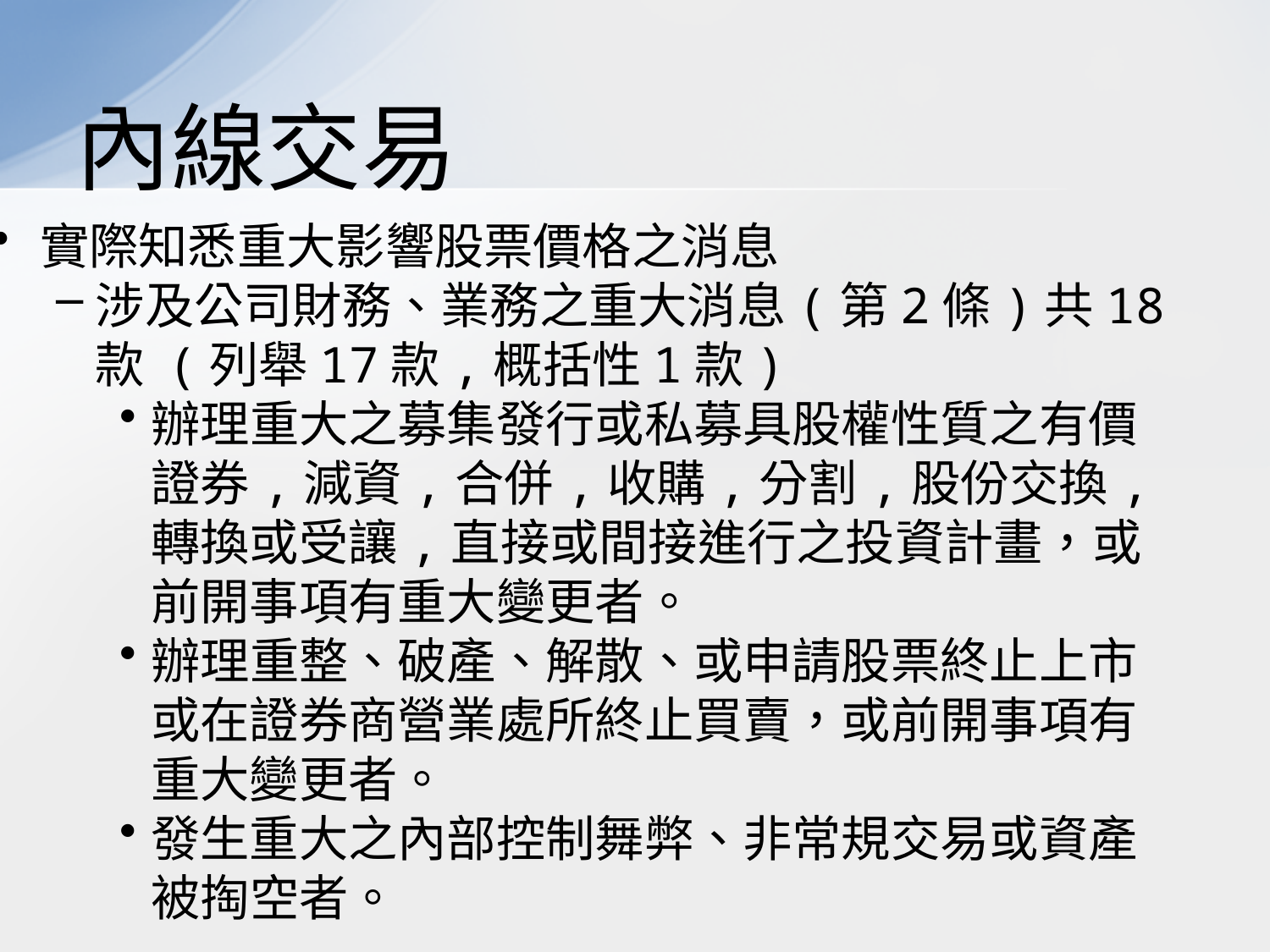

# 內線交易
實際知悉重大影響股票價格之消息
涉及公司財務、業務之重大消息(第2條)共18款 (列舉17款,概括性1款)
辦理重大之募集發行或私募具股權性質之有價證券,減資,合併,收購,分割,股份交換,轉換或受讓,直接或間接進行之投資計畫，或前開事項有重大變更者。
辦理重整、破產、解散、或申請股票終止上市或在證券商營業處所終止買賣，或前開事項有重大變更者。
發生重大之內部控制舞弊、非常規交易或資產被掏空者。